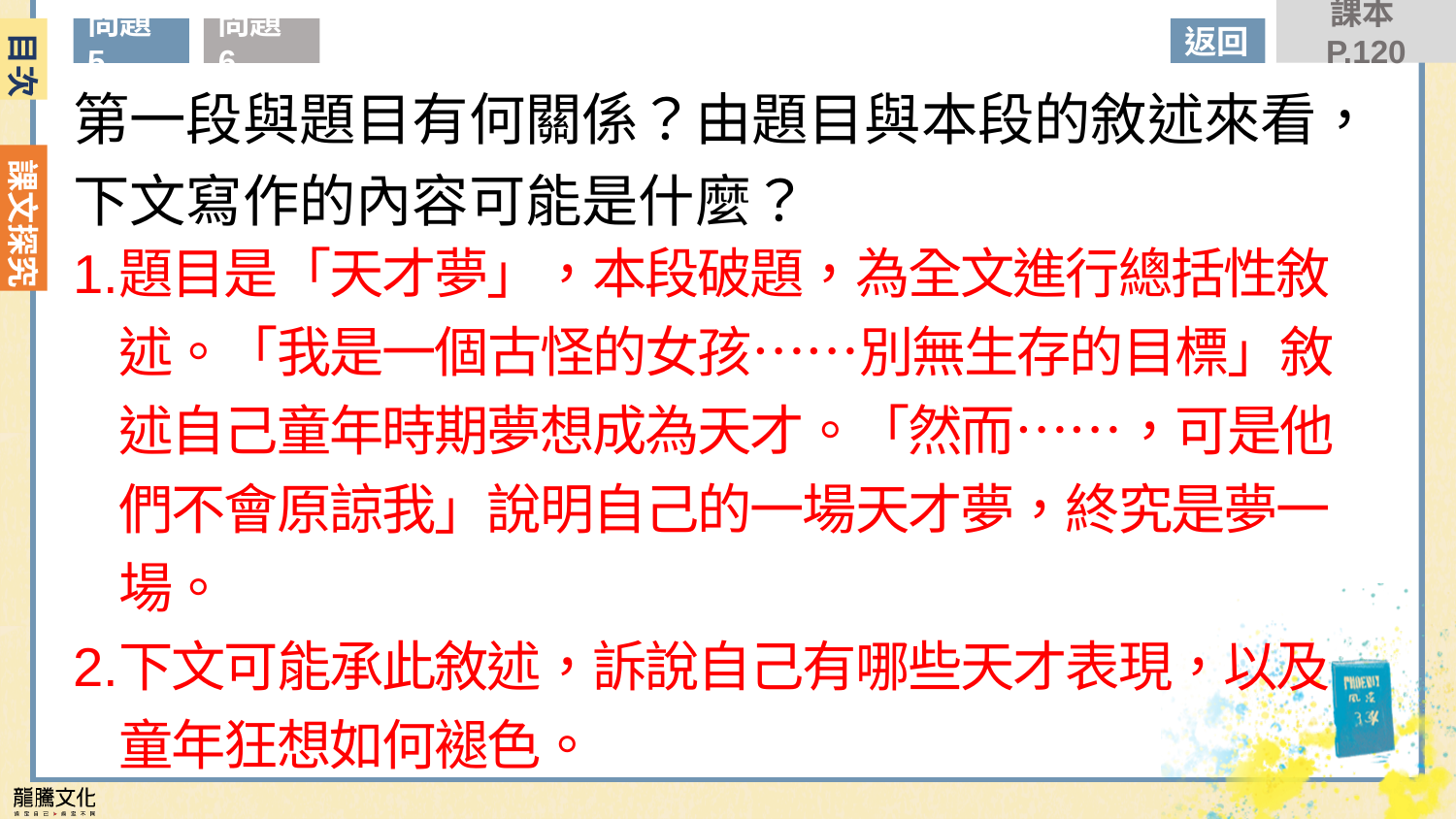

課本P.120
問題6
目次
問題5
返回
第一段與題目有何關係？由題目與本段的敘述來看，下文寫作的內容可能是什麼？
題目是「天才夢」，本段破題，為全文進行總括性敘述。「我是一個古怪的女孩……別無生存的目標」敘述自己童年時期夢想成為天才。「然而……，可是他們不會原諒我」說明自己的一場天才夢，終究是夢一場。
下文可能承此敘述，訴說自己有哪些天才表現，以及童年狂想如何褪色。